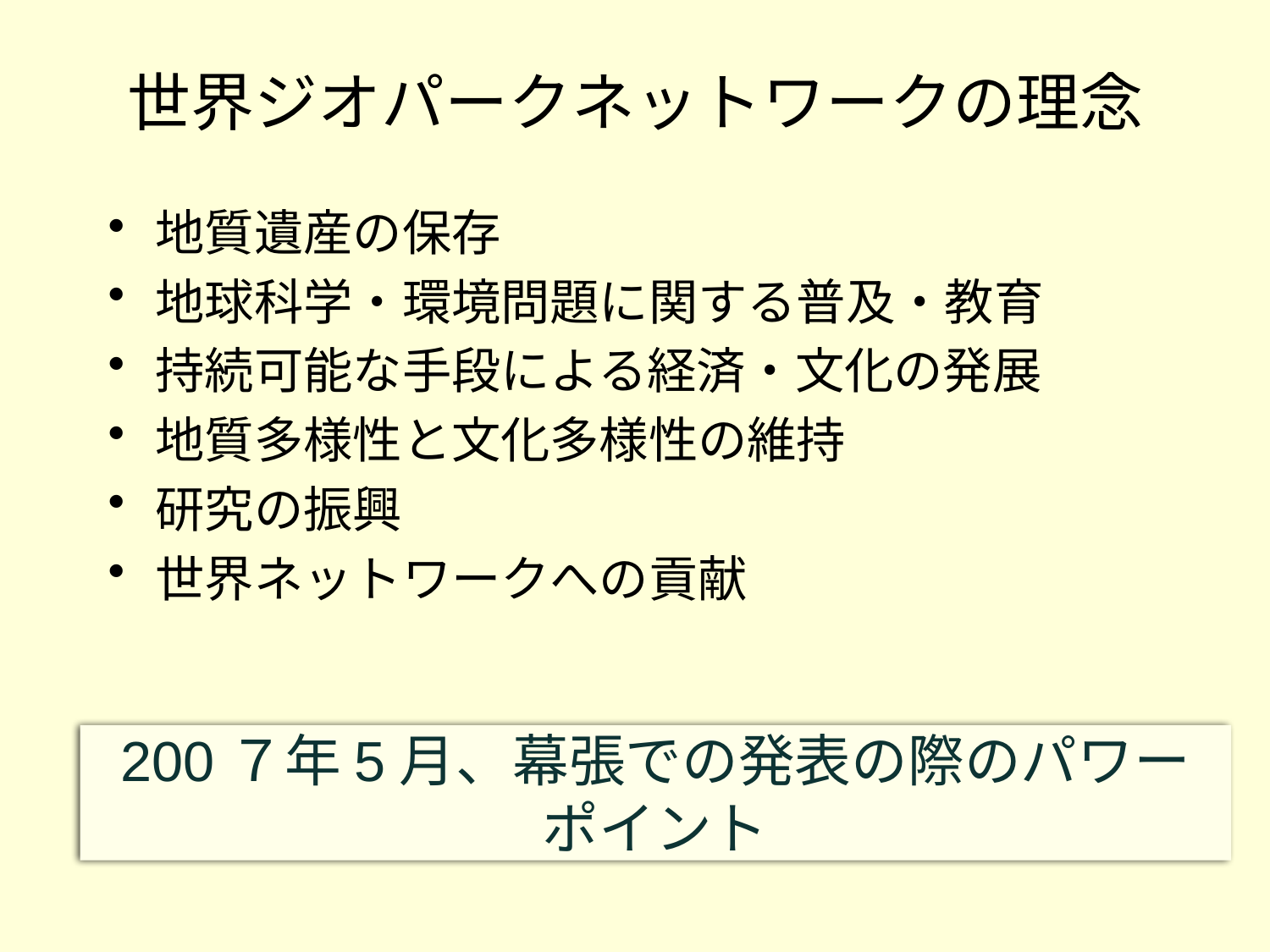

# 世界ジオパークネットワークの理念
地質遺産の保存
地球科学・環境問題に関する普及・教育
持続可能な手段による経済・文化の発展
地質多様性と文化多様性の維持
研究の振興
世界ネットワークへの貢献
200７年5月、幕張での発表の際のパワーポイント